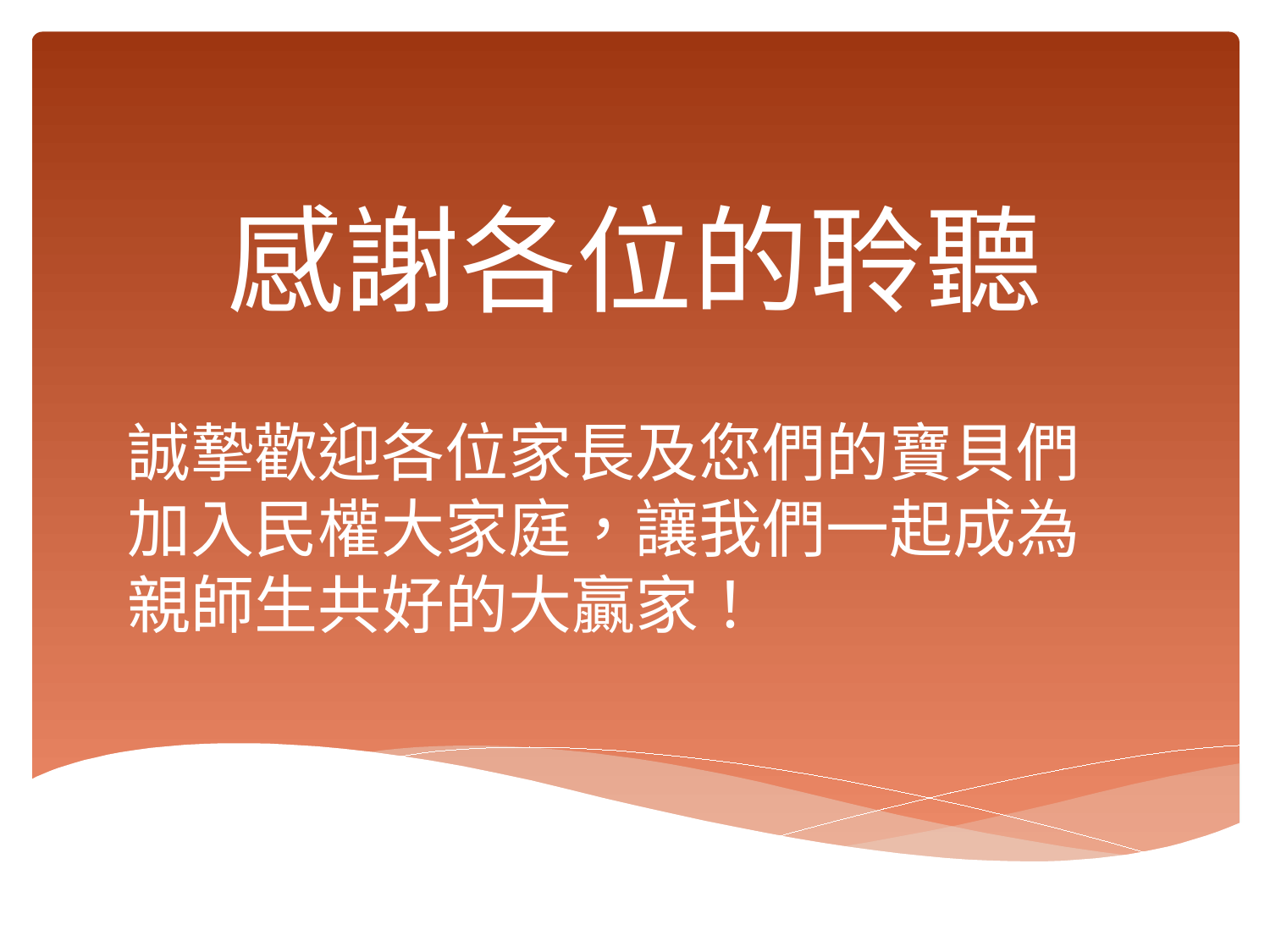

# 感謝各位的聆聽
誠摯歡迎各位家長及您們的寶貝們加入民權大家庭，讓我們一起成為親師生共好的大贏家！